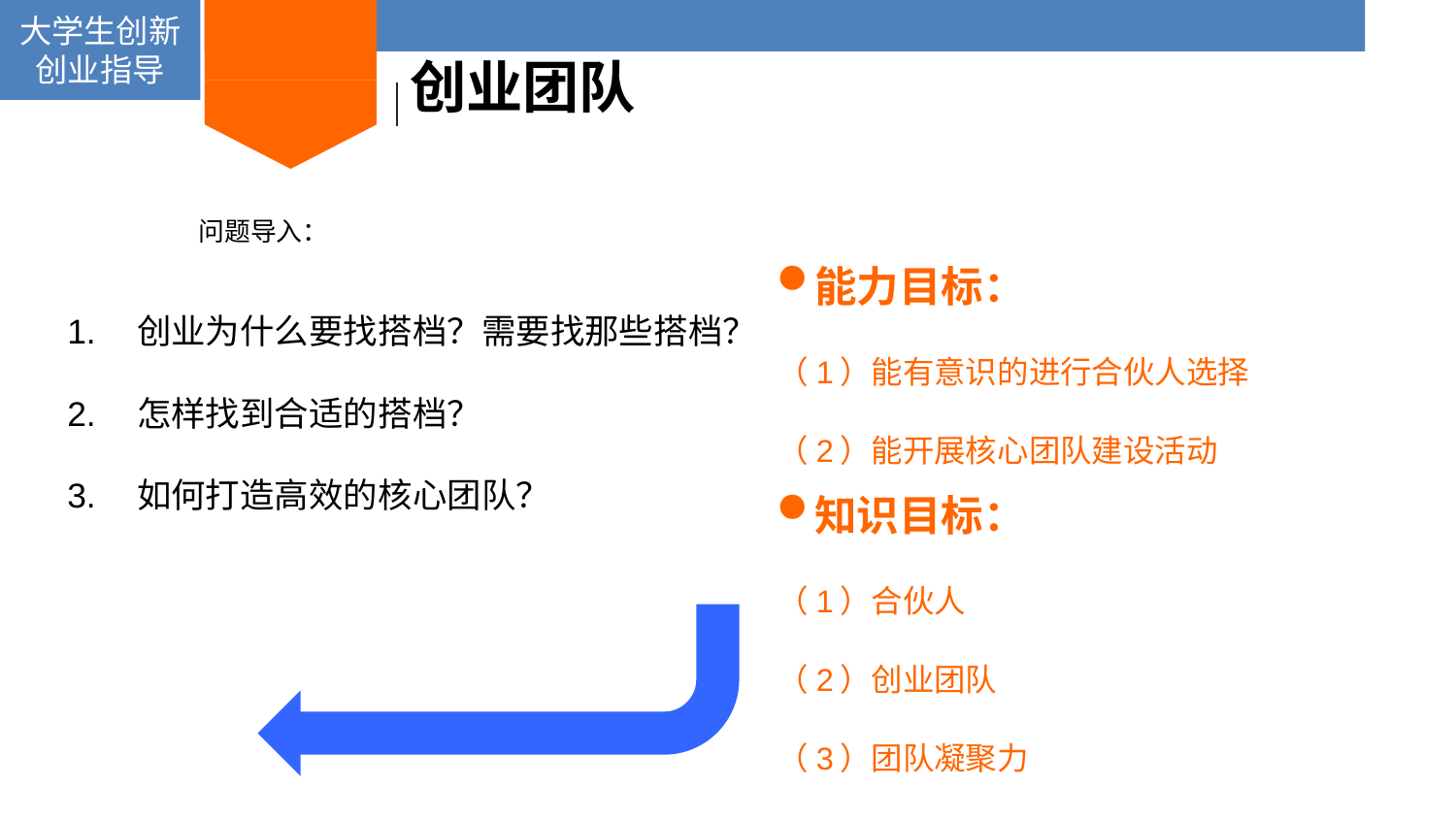

大学生创新创业指导
创业团队
# 问题导入：
能力目标：
（1）能有意识的进行合伙人选择
（2）能开展核心团队建设活动
知识目标：
（1）合伙人
（2）创业团队
（3）团队凝聚力
创业为什么要找搭档？需要找那些搭档？
怎样找到合适的搭档？
如何打造高效的核心团队？